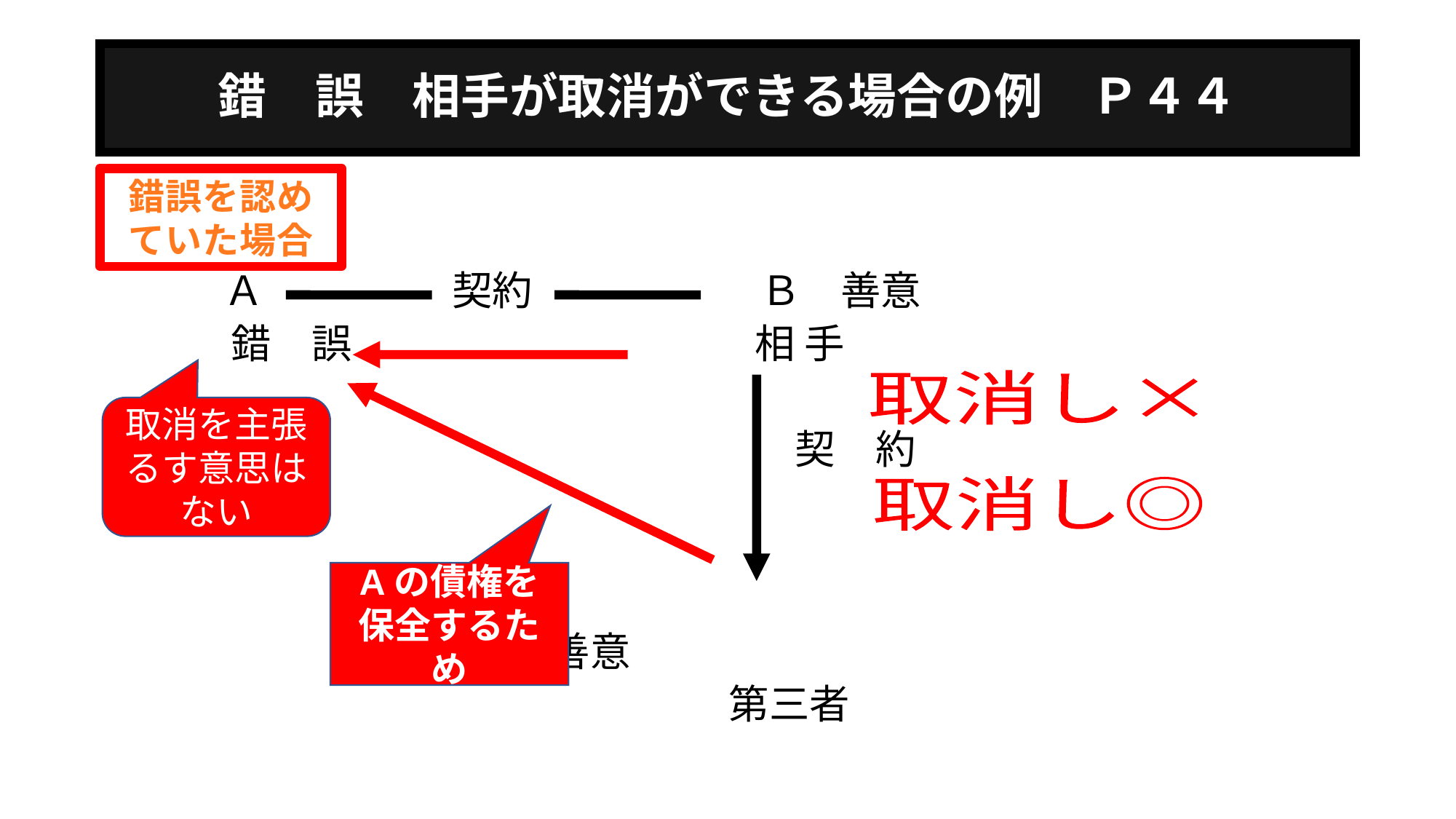

# 錯　誤　相手が取消ができる場合の例　Ｐ４４
錯誤を認め
ていた場合

　　　 Ａ　　　  　 契約　　　　  　 Ｂ　善意
　　　錯　誤　　　　　　　     　    相 手

　　　　　　　　　　        　　　　　 契　約

                                          Ｃ 善意
　　　　　　　　　　　　               第三者

取消し×

取消を主張るす意思はない
取消し◎
Aの債権を保全するため